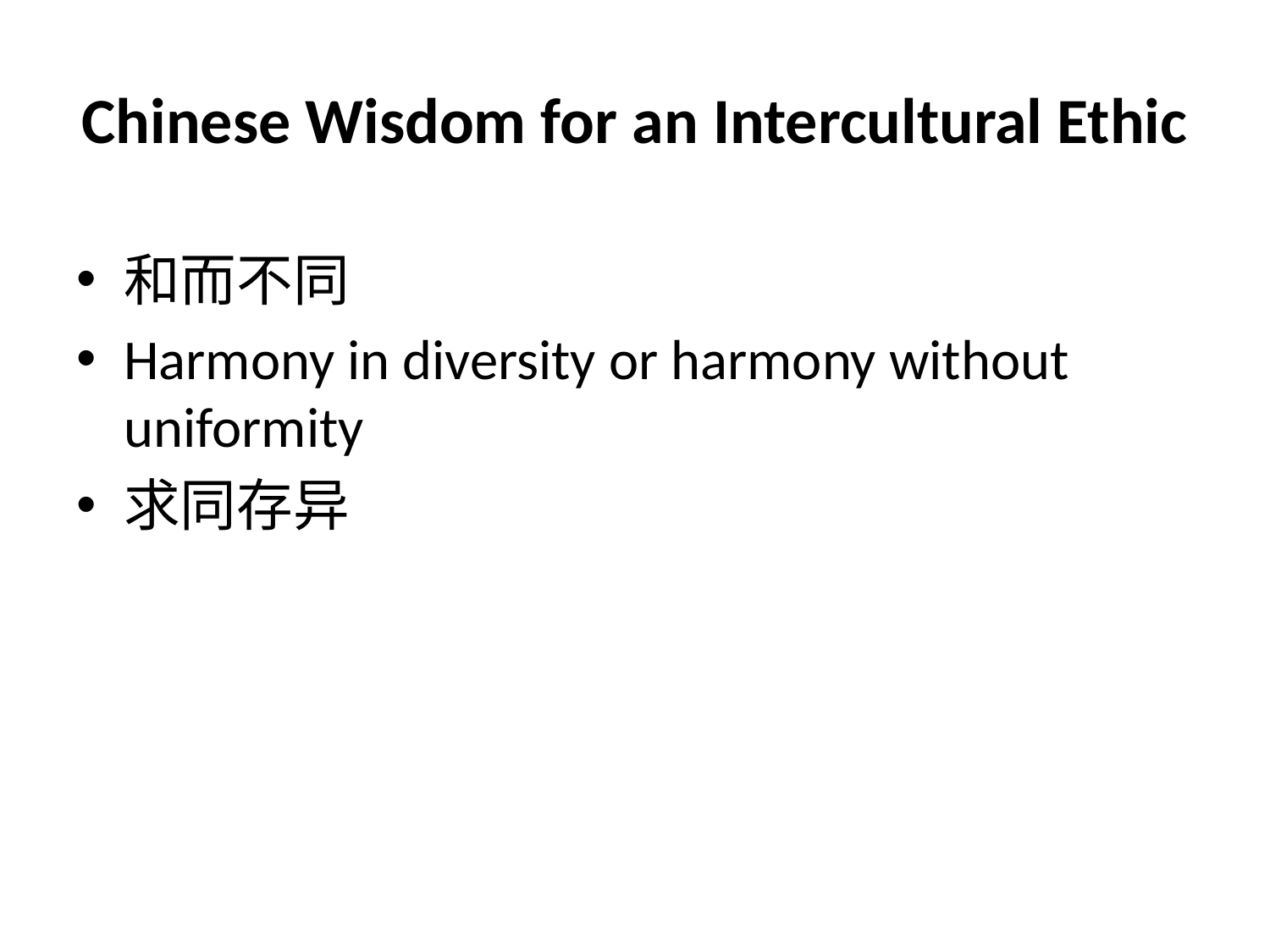

# Chinese Wisdom for an Intercultural Ethic
和而不同
Harmony in diversity or harmony without uniformity
求同存异